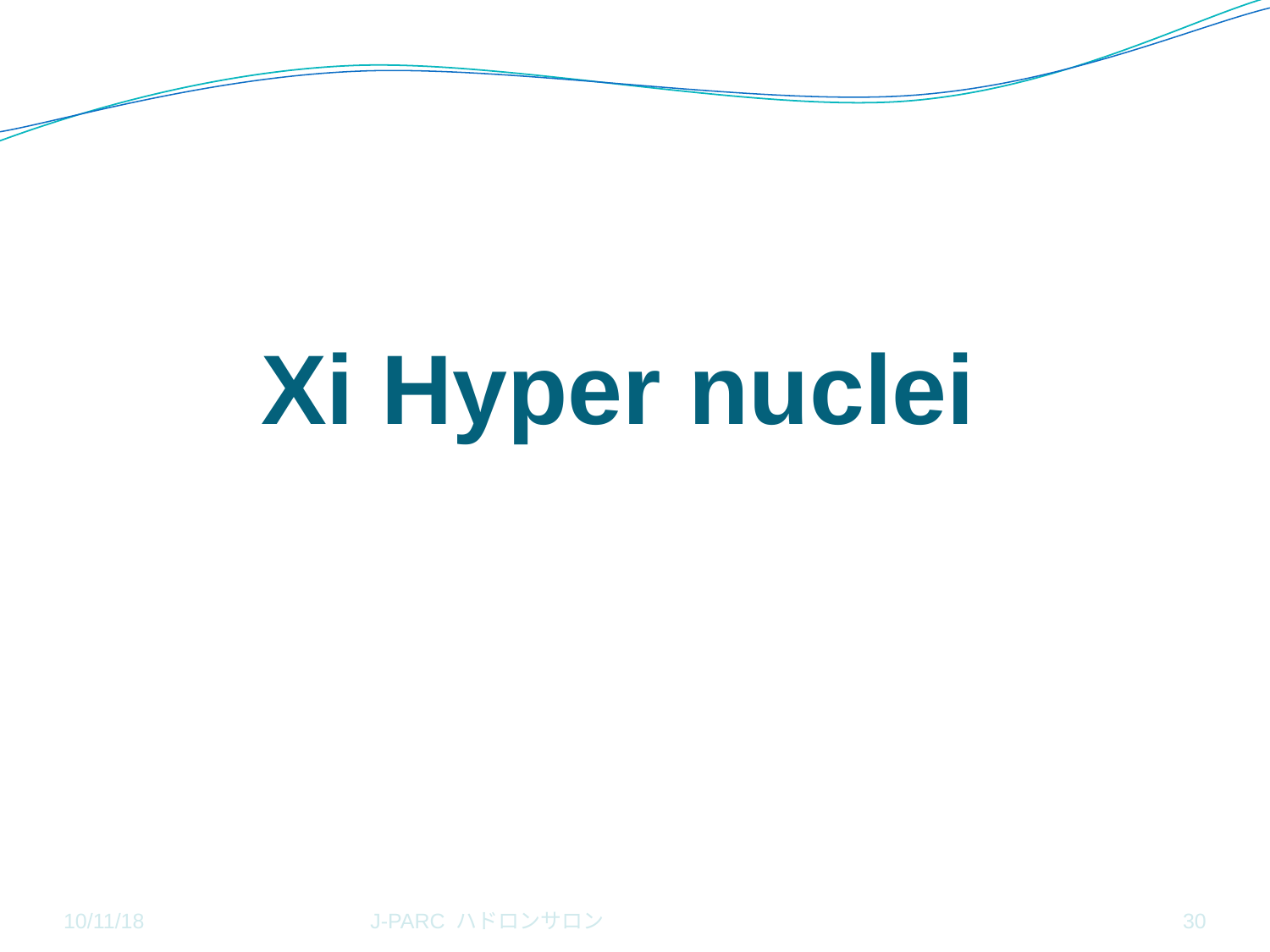

# Xi Hyper nuclei

10/11/18
J-PARC ハドロンサロン
30